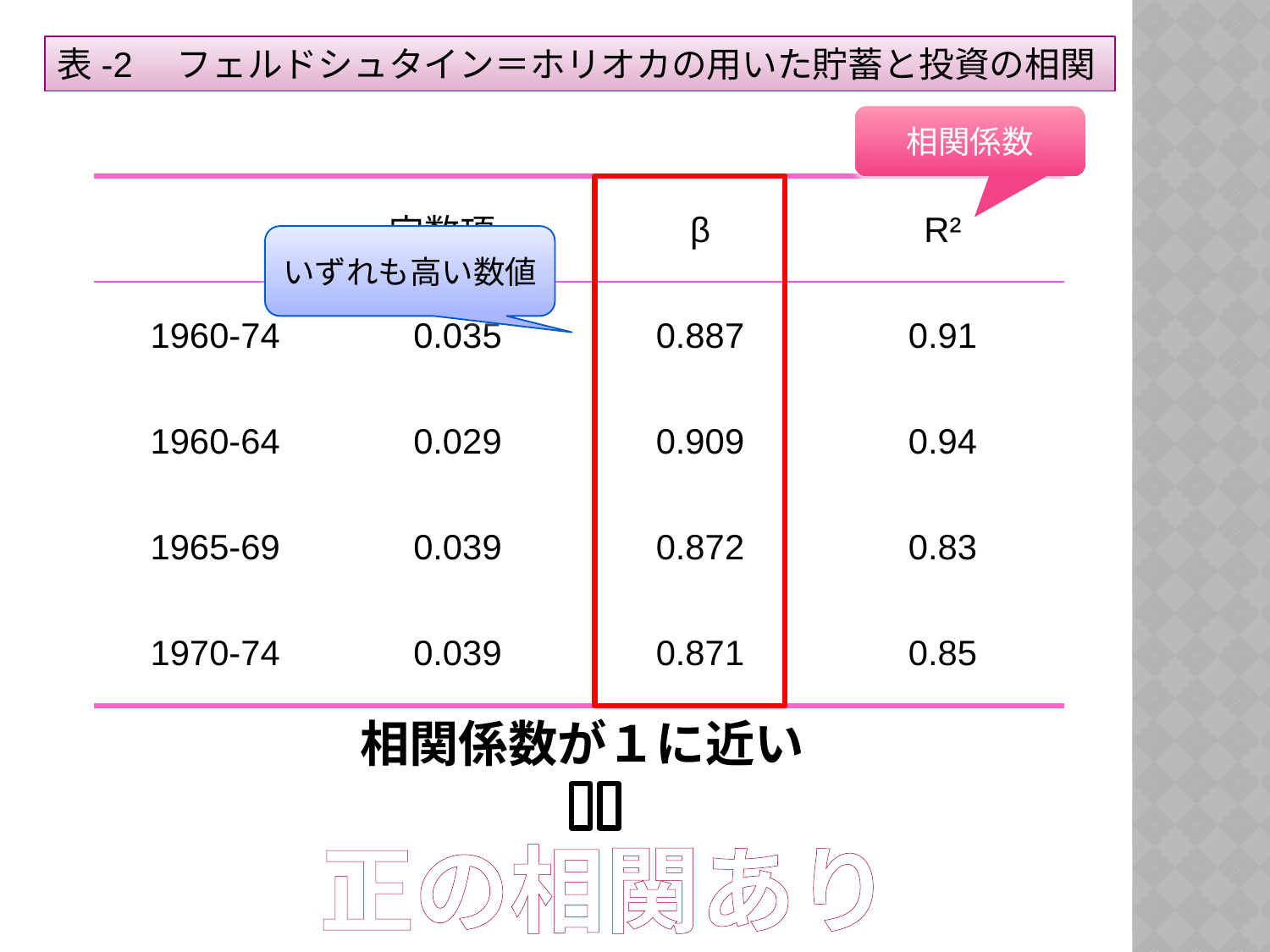

表-2　フェルドシュタイン＝ホリオカの用いた貯蓄と投資の相関
相関係数
|  | 定数項α | β | R² |
| --- | --- | --- | --- |
| 1960-74 | 0.035 | 0.887 | 0.91 |
| 1960-64 | 0.029 | 0.909 | 0.94 |
| 1965-69 | 0.039 | 0.872 | 0.83 |
| 1970-74 | 0.039 | 0.871 | 0.85 |

いずれも高い数値
相関係数が１に近い

正の相関あり